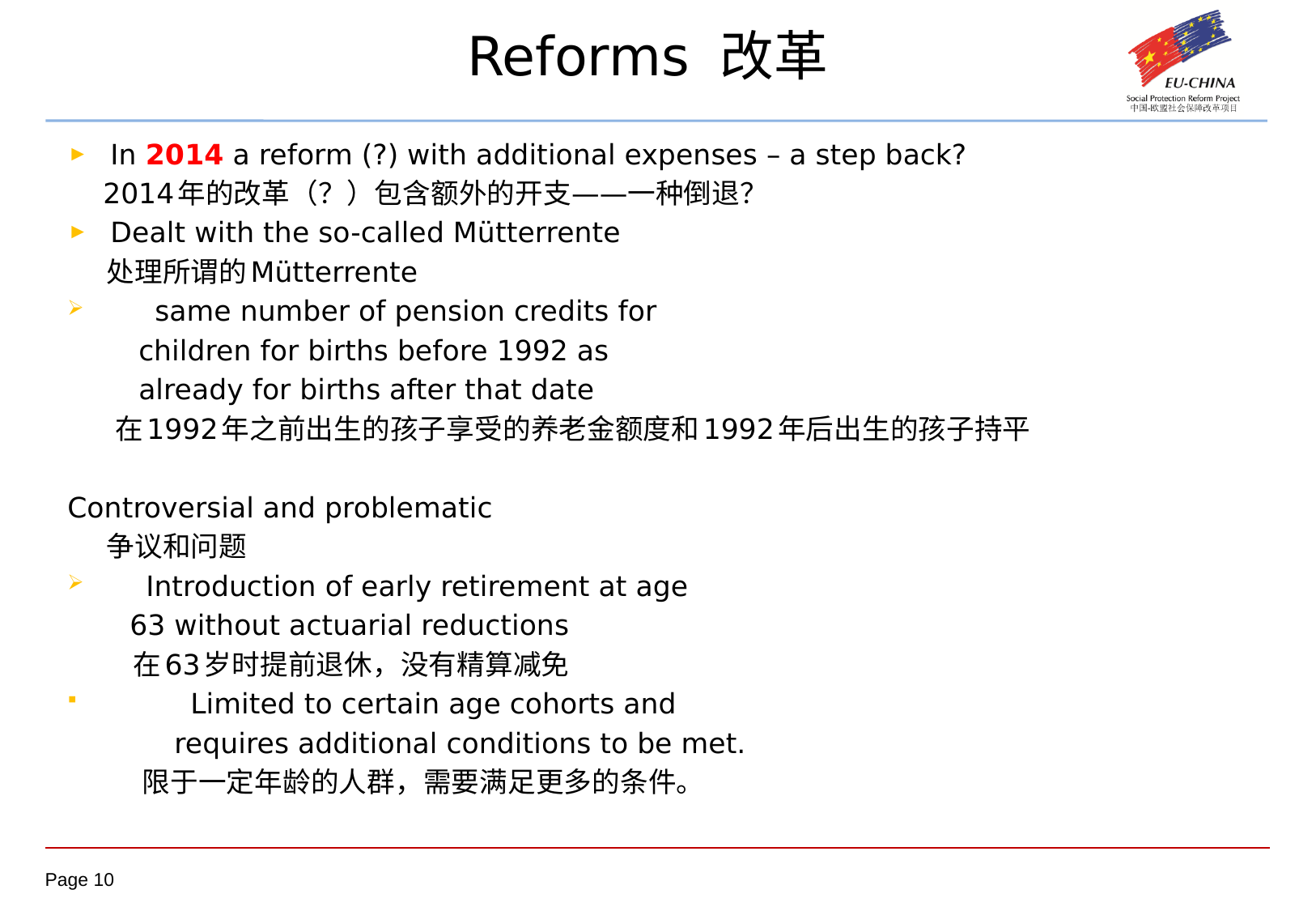

# Reforms 改革
In 2014 a reform (?) with additional expenses – a step back?
    2014年的改革（？）包含额外的开支——一种倒退？
Dealt with the so-called Mütterrente
    处理所谓的Mütterrente
     same number of pension credits for
        children for births before 1992 as
        already for births after that date
     在1992年之前出生的孩子享受的养老金额度和1992年后出生的孩子持平

Controversial and problematic
    争议和问题
    Introduction of early retirement at age
       63 without actuarial reductions
       在63岁时提前退休，没有精算减免
         Limited to certain age cohorts and
            requires additional conditions to be met.
        限于一定年龄的人群，需要满足更多的条件。